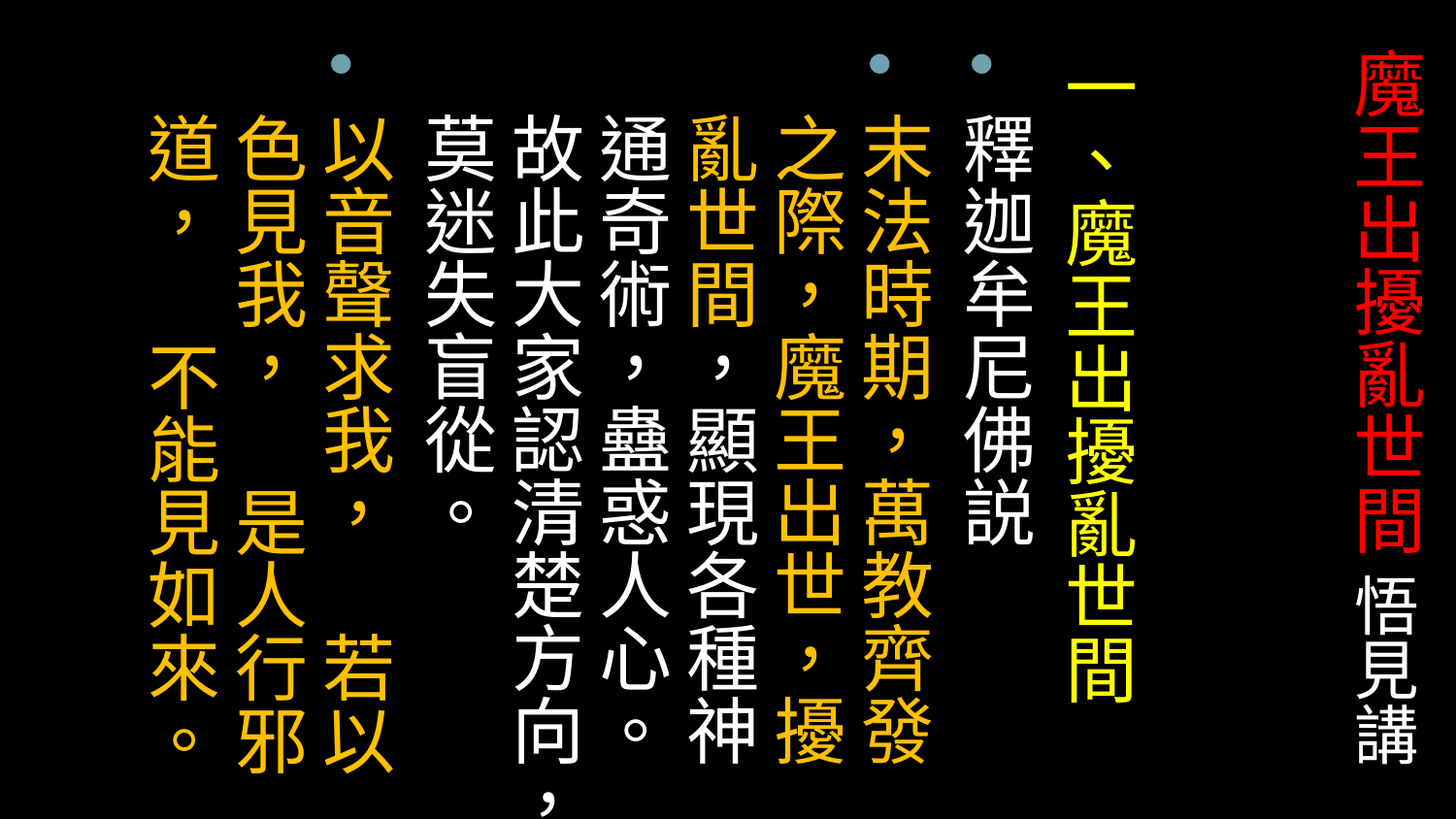

# 魔王出擾亂世間 悟見講
一、魔王出擾亂世間
釋迦牟尼佛説
末法時期，萬教齊發之際，魔王出世，擾亂世間，顯現各種神通奇術，蠱惑人心。故此大家認清楚方向，莫迷失盲從。
以音聲求我，     若以色見我，     是人行邪道，     不能見如來。